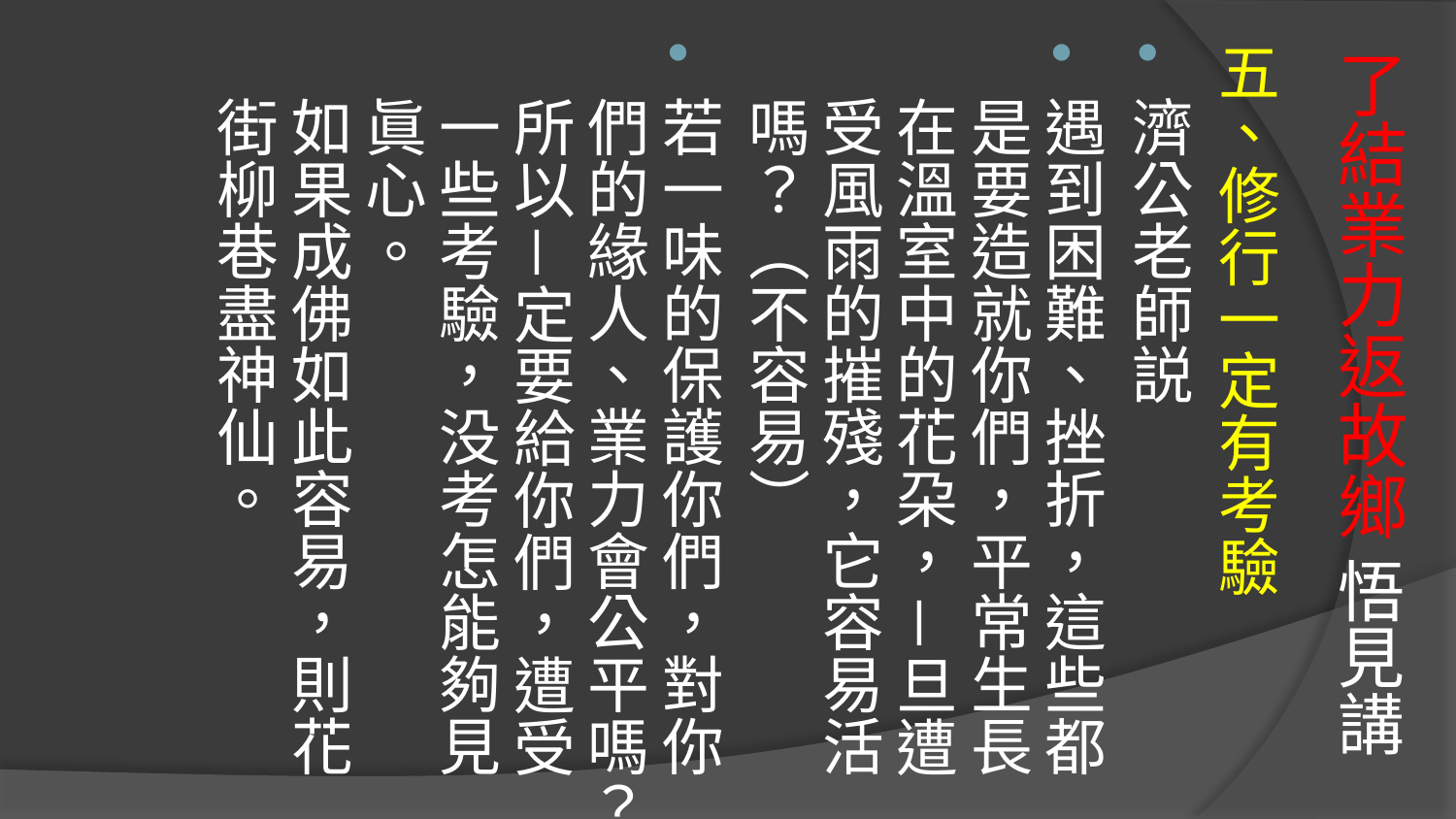

# 了結業力返故鄉 悟見講
五、修行一定有考驗
濟公老師説
遇到困難、挫折，這些都是要造就你們，平常生長在溫室中的花朶，－旦遭受風雨的摧殘，它容易活嗎？（不容易）
若一味的保護你們，對你們的緣人、業力會公平嗎？所以－定要給你們，遭受一些考驗，没考怎能夠見眞心。
如果成佛如此容易，則花街柳巷盡神仙。